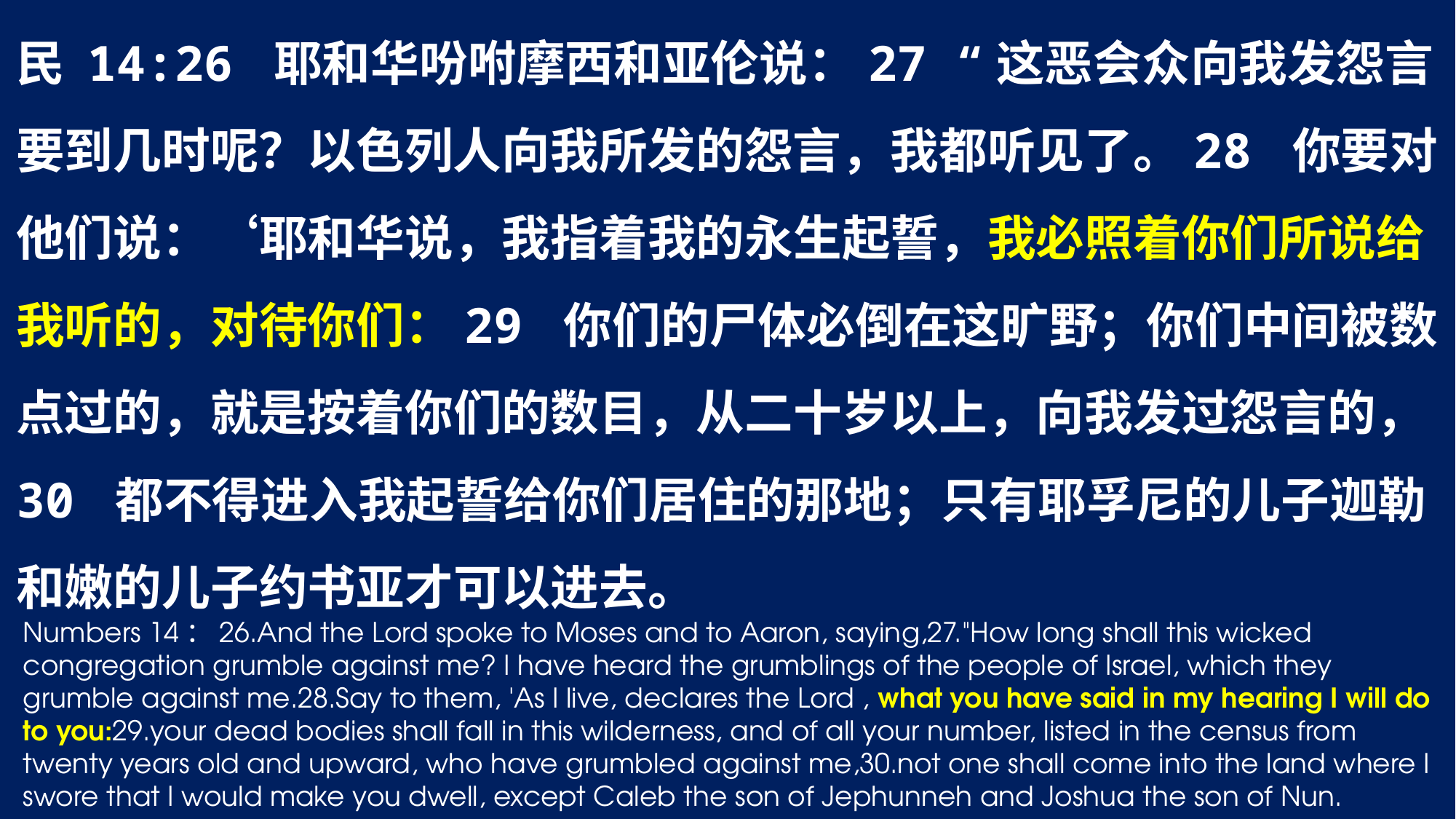

民 14:26 耶和华吩咐摩西和亚伦说：27 “这恶会众向我发怨言要到几时呢？以色列人向我所发的怨言，我都听见了。28 你要对他们说：‘耶和华说，我指着我的永生起誓，我必照着你们所说给我听的，对待你们：29 你们的尸体必倒在这旷野；你们中间被数点过的，就是按着你们的数目，从二十岁以上，向我发过怨言的，30 都不得进入我起誓给你们居住的那地；只有耶孚尼的儿子迦勒和嫩的儿子约书亚才可以进去。
Numbers 14：26.And the Lord spoke to Moses and to Aaron, saying,27."How long shall this wicked congregation grumble against me? I have heard the grumblings of the people of Israel, which they grumble against me.28.Say to them, 'As I live, declares the Lord , what you have said in my hearing I will do to you:29.your dead bodies shall fall in this wilderness, and of all your number, listed in the census from twenty years old and upward, who have grumbled against me,30.not one shall come into the land where I swore that I would make you dwell, except Caleb the son of Jephunneh and Joshua the son of Nun.